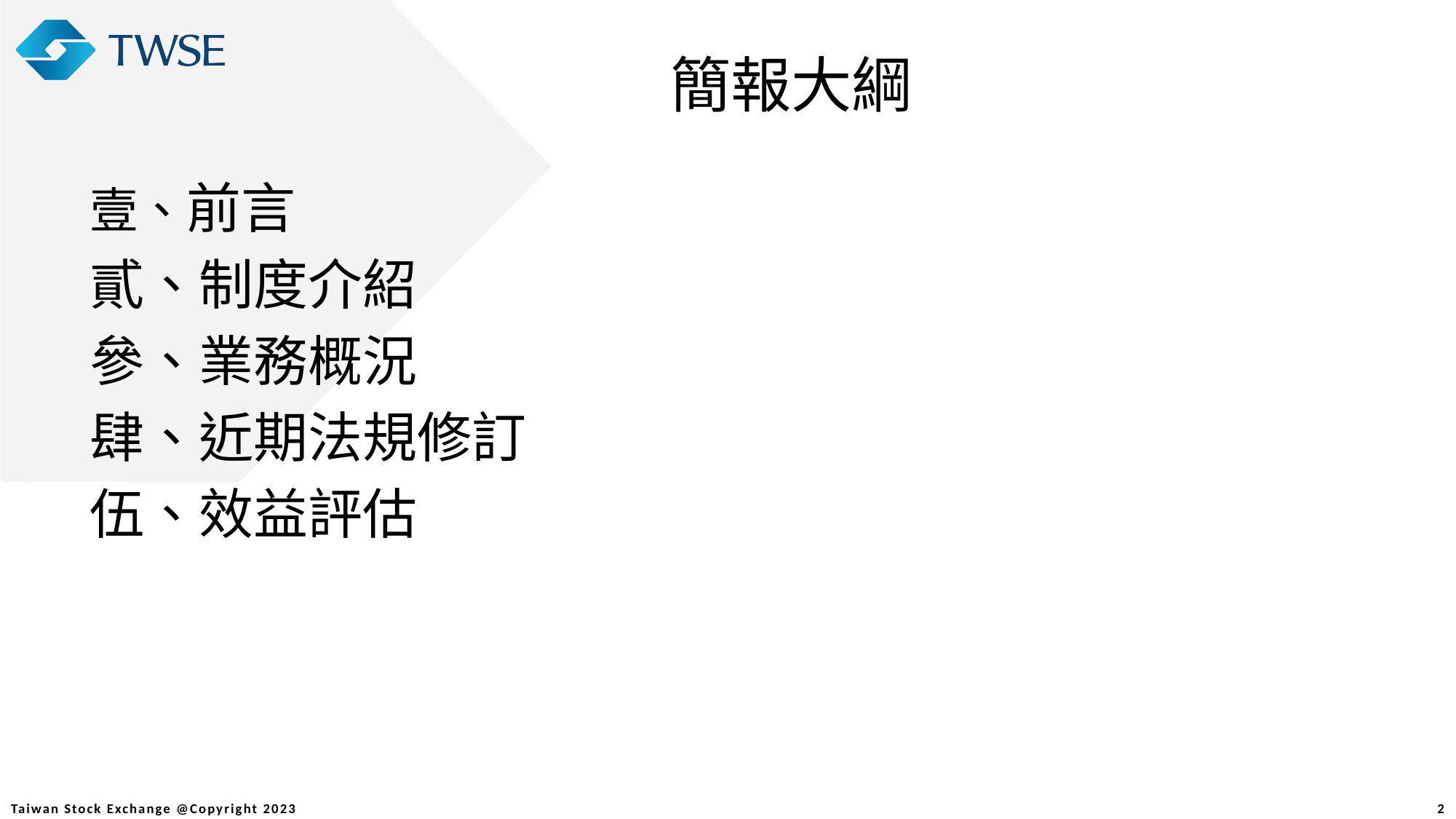

簡報大綱
壹、前言
貳、制度介紹
參、業務概況
肆、近期法規修訂
伍、效益評估

2